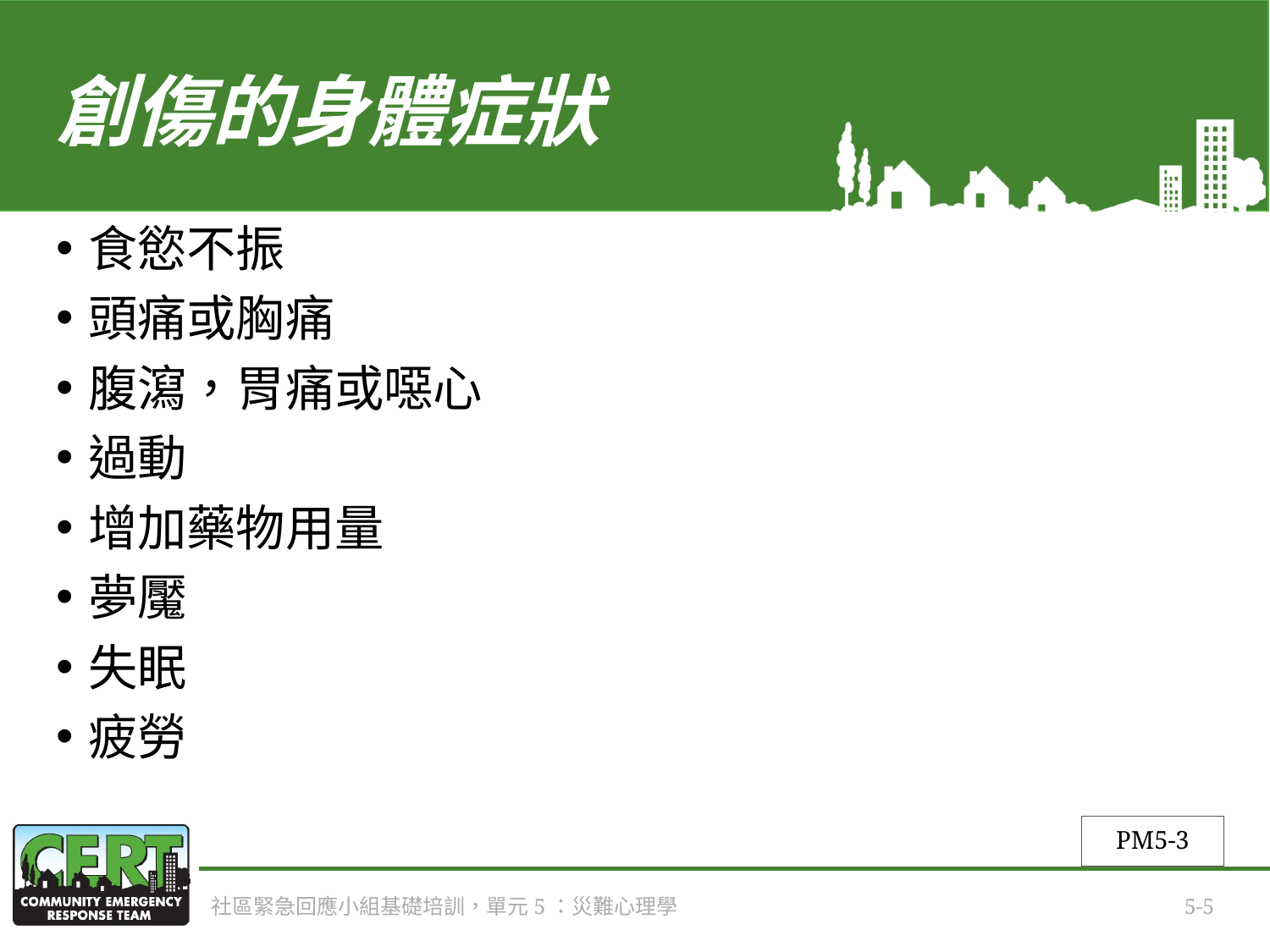

# 創傷的身體症狀
食慾不振
頭痛或胸痛
腹瀉，胃痛或噁心
過動
增加藥物用量
夢魘
失眠
疲勞
PM5-3
社區緊急回應小組基礎培訓，單元5：災難心理學
5-5